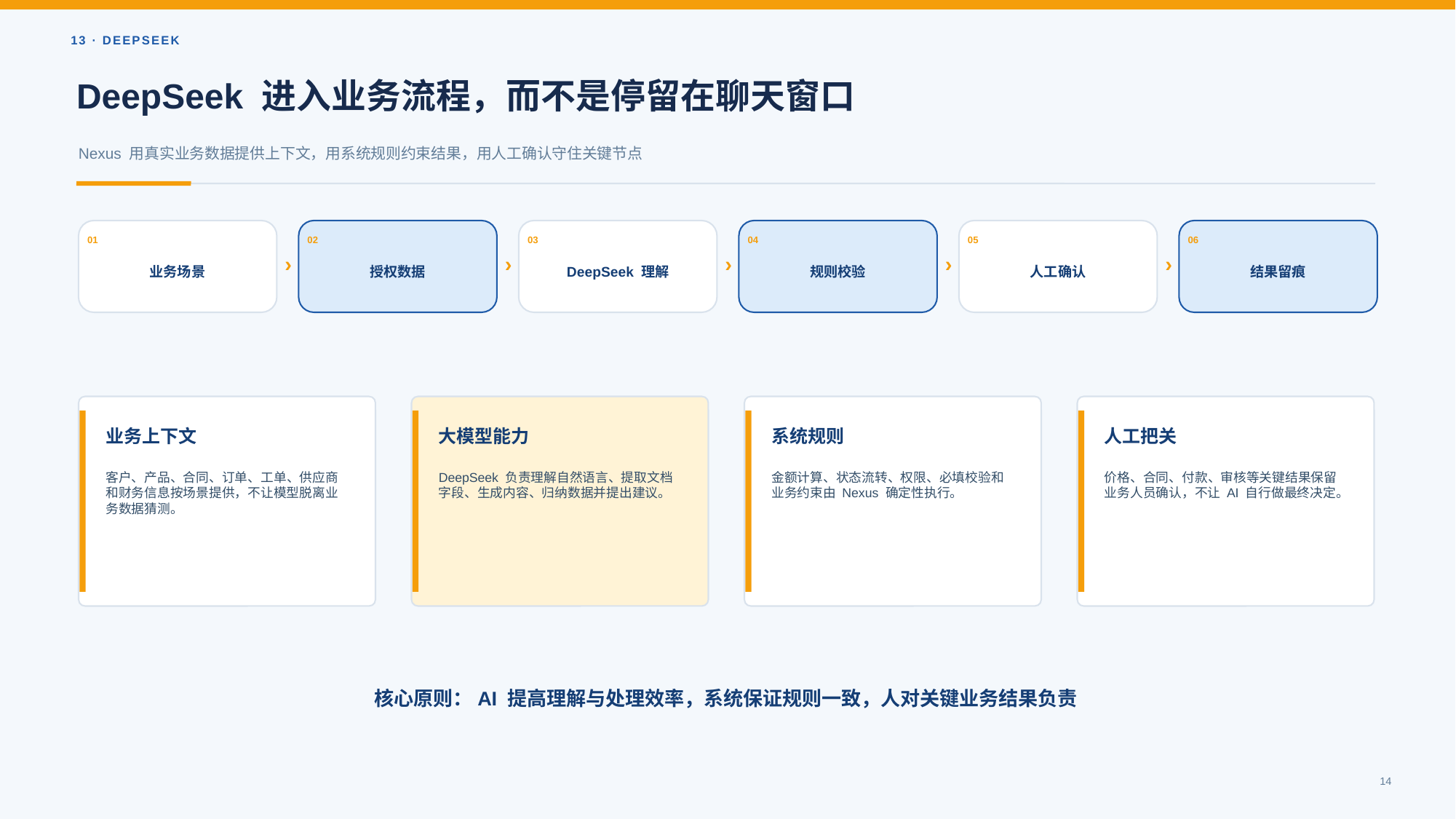

13 · DEEPSEEK
DeepSeek 进入业务流程，而不是停留在聊天窗口
Nexus 用真实业务数据提供上下文，用系统规则约束结果，用人工确认守住关键节点

01
02
03
04
05
06
›
›
›
›
›
业务场景
授权数据
DeepSeek 理解
规则校验
人工确认
结果留痕

业务上下文
大模型能力
系统规则
人工把关
客户、产品、合同、订单、工单、供应商和财务信息按场景提供，不让模型脱离业务数据猜测。
DeepSeek 负责理解自然语言、提取文档字段、生成内容、归纳数据并提出建议。
金额计算、状态流转、权限、必填校验和业务约束由 Nexus 确定性执行。
价格、合同、付款、审核等关键结果保留业务人员确认，不让 AI 自行做最终决定。
核心原则：AI 提高理解与处理效率，系统保证规则一致，人对关键业务结果负责
14